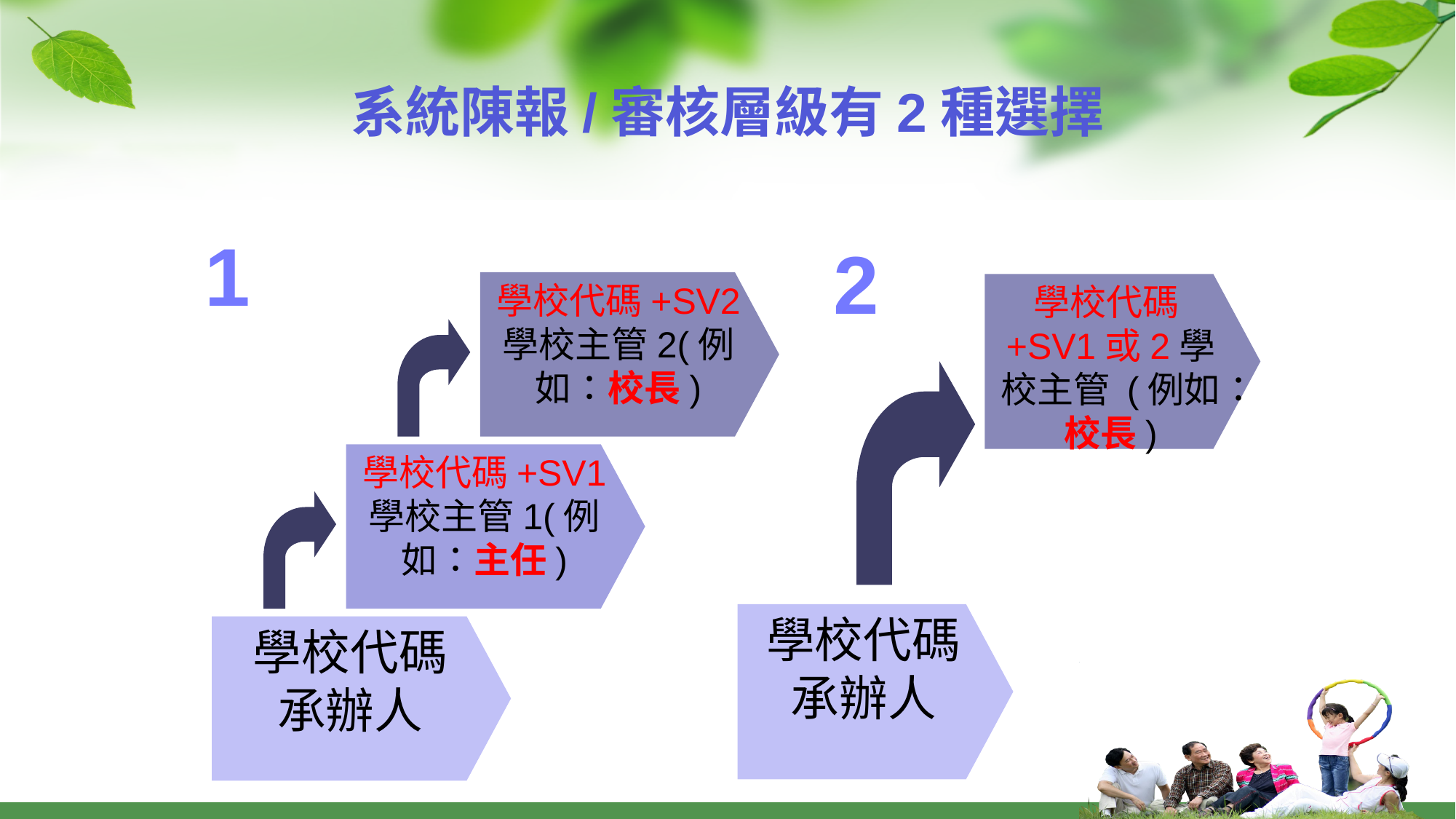

系統陳報/審核層級有2種選擇
1
2
學校代碼+SV2
學校主管2(例如：校長)

學校代碼+SV1
學校主管1(例如：主任)

學校代碼
承辦人
學校代碼+SV1或2學校主管 (例如：校長)

學校代碼
承辦人